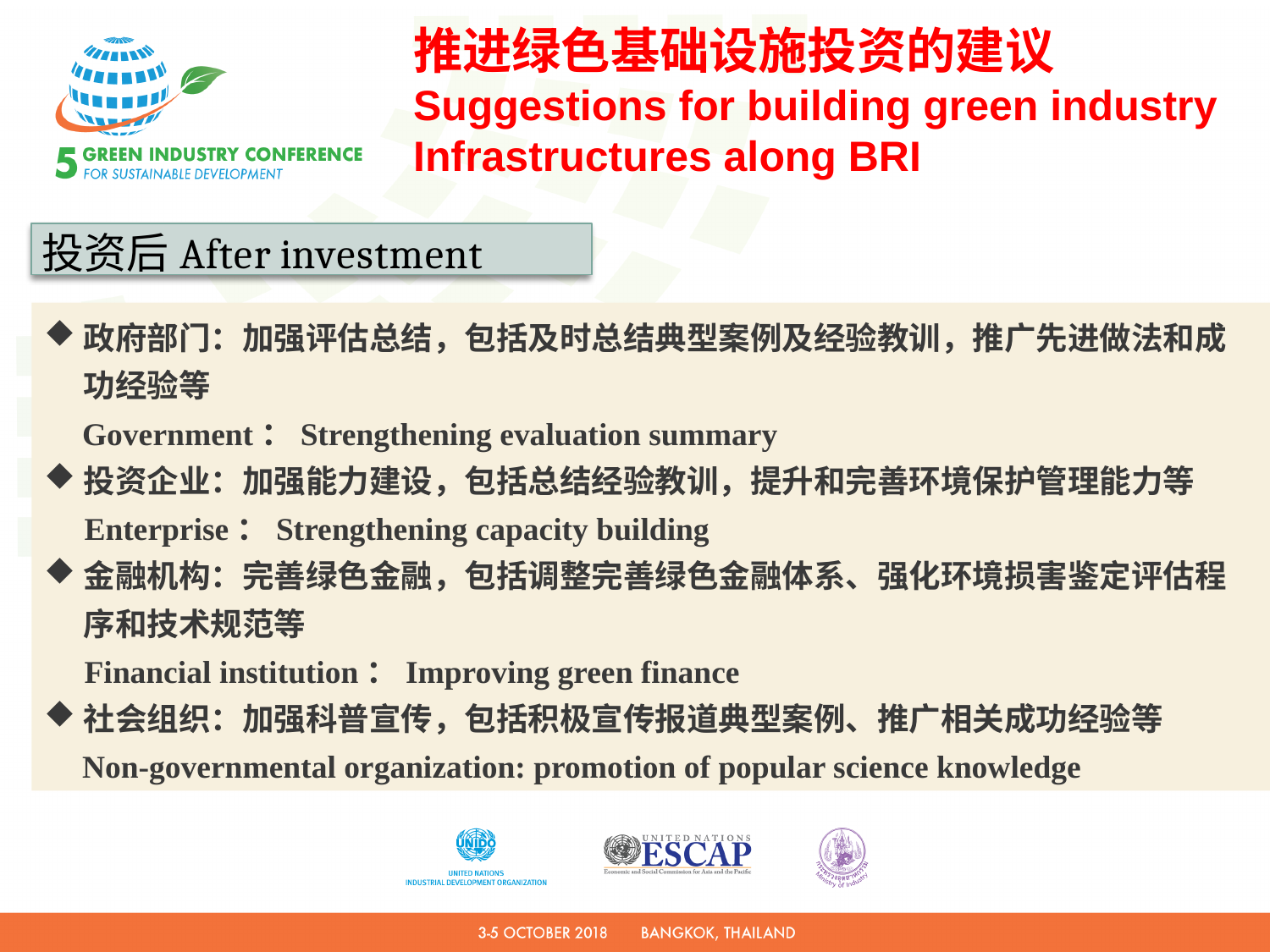

推进绿色基础设施投资的建议
Suggestions for building green industry Infrastructures along BRI
投资后After investment

政府部门：加强评估总结，包括及时总结典型案例及经验教训，推广先进做法和成功经验等
  Government：Strengthening evaluation summary
投资企业：加强能力建设，包括总结经验教训，提升和完善环境保护管理能力等
     Enterprise：Strengthening capacity building
金融机构：完善绿色金融，包括调整完善绿色金融体系、强化环境损害鉴定评估程序和技术规范等
     Financial institution：Improving green finance
社会组织：加强科普宣传，包括积极宣传报道典型案例、推广相关成功经验等
  Non-governmental organization: promotion of popular science knowledge